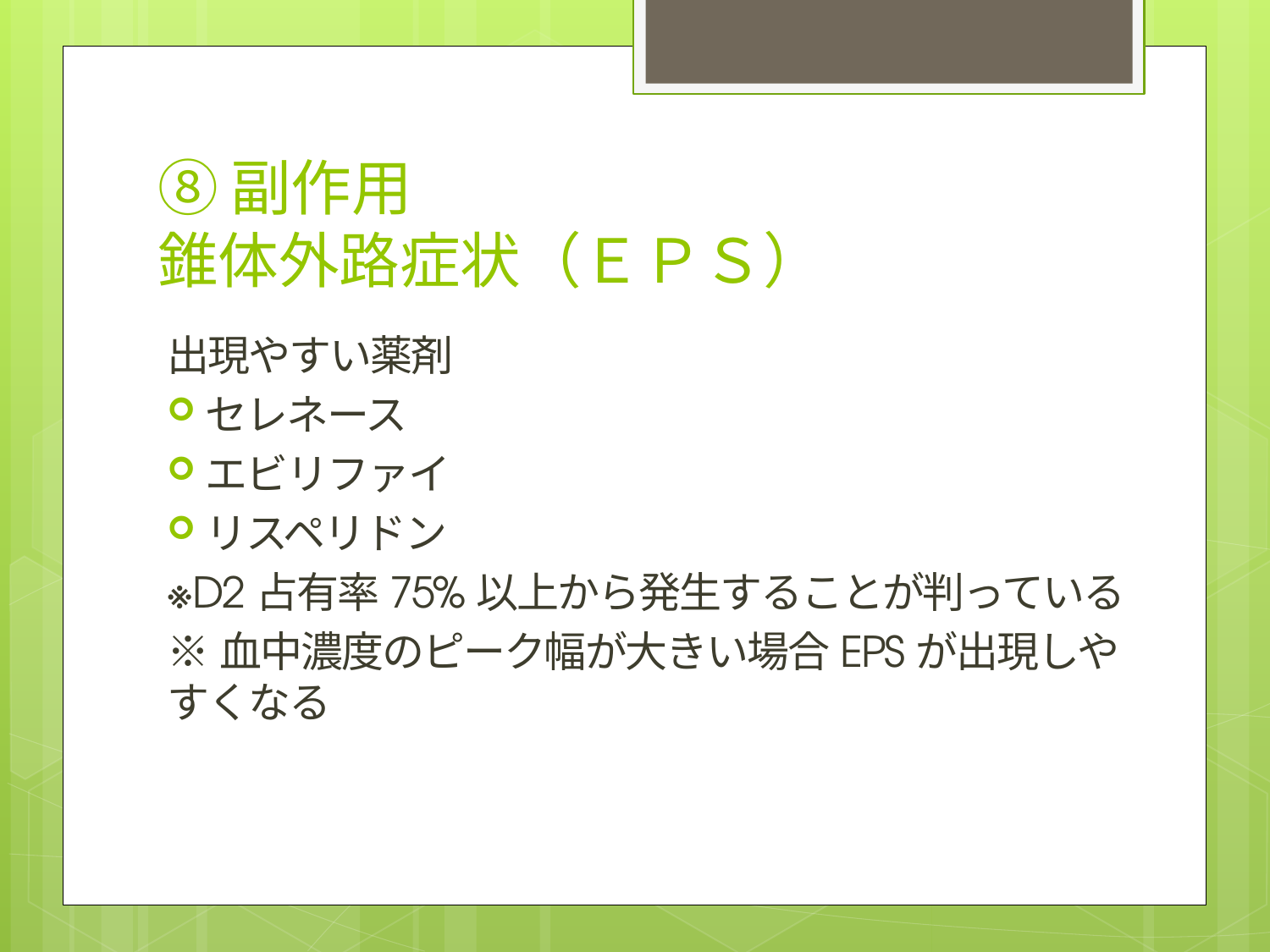

# ⑧副作用 錐体外路症状（ＥＰＳ）
出現やすい薬剤
セレネース
エビリファイ
リスペリドン
※D2占有率75%以上から発生することが判っている
※血中濃度のピーク幅が大きい場合EPSが出現しやすくなる